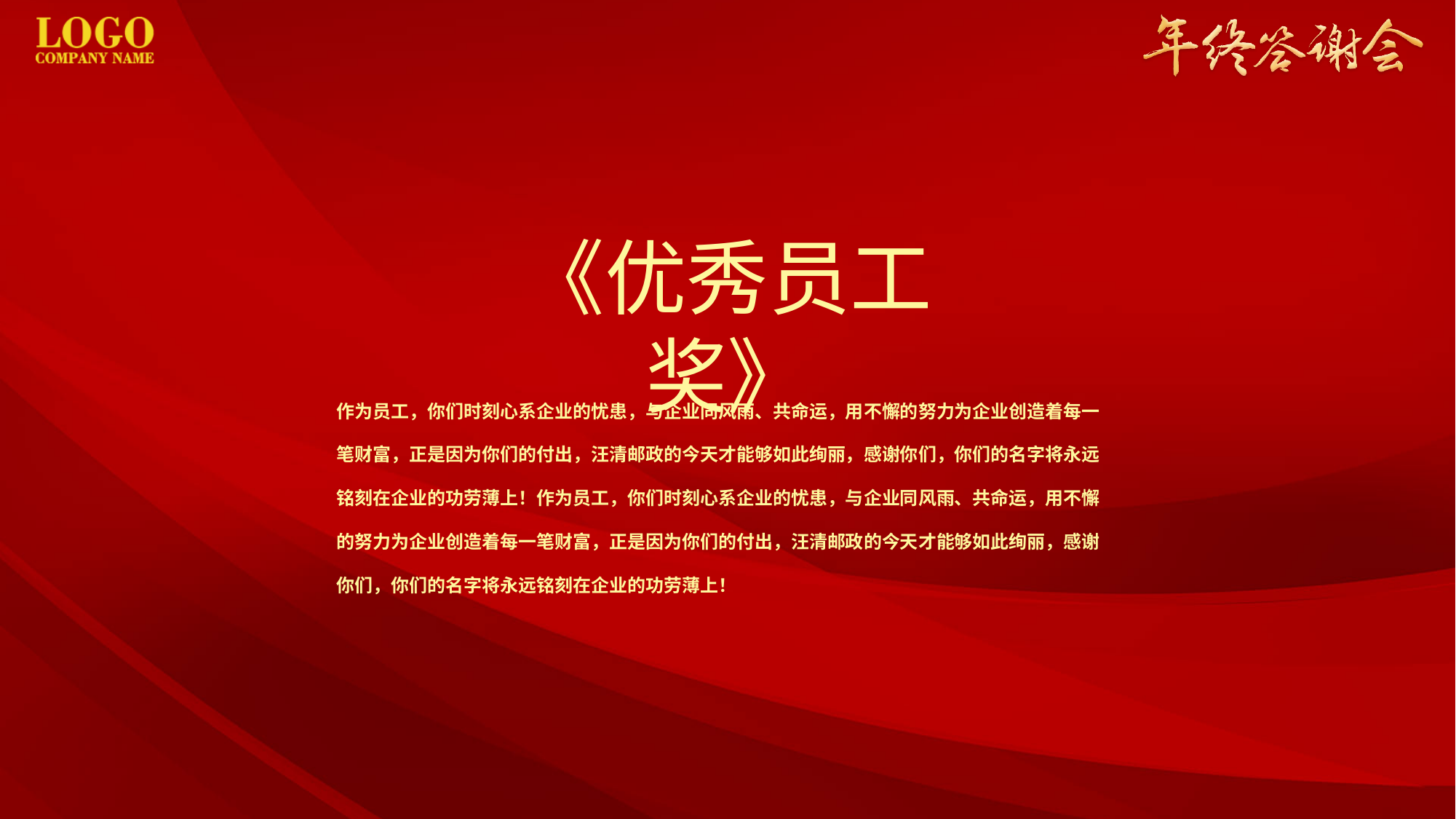

《优秀员工奖》
作为员工，你们时刻心系企业的忧患，与企业同风雨、共命运，用不懈的努力为企业创造着每一笔财富，正是因为你们的付出，汪清邮政的今天才能够如此绚丽，感谢你们，你们的名字将永远铭刻在企业的功劳薄上！作为员工，你们时刻心系企业的忧患，与企业同风雨、共命运，用不懈的努力为企业创造着每一笔财富，正是因为你们的付出，汪清邮政的今天才能够如此绚丽，感谢你们，你们的名字将永远铭刻在企业的功劳薄上！